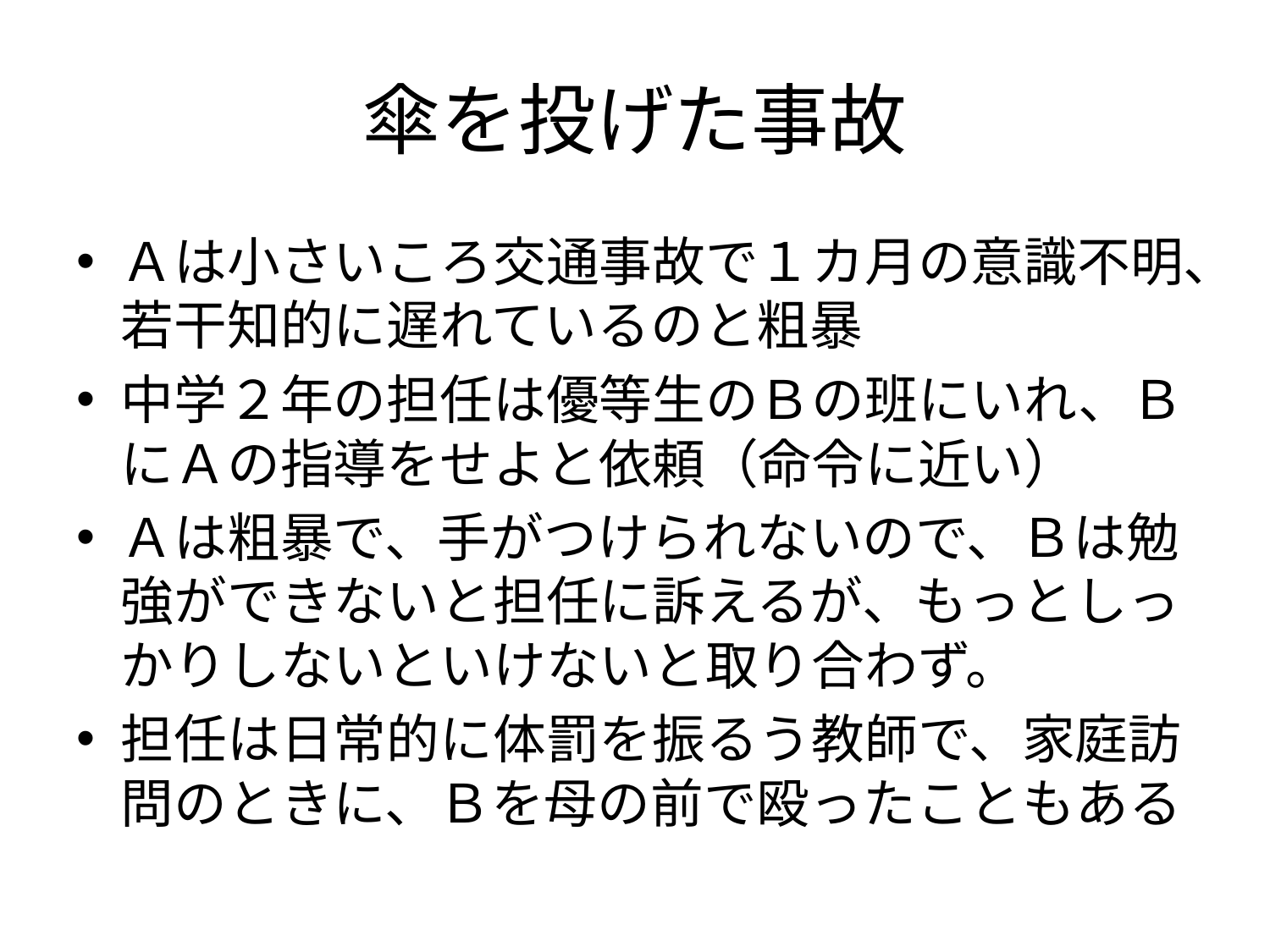

# 傘を投げた事故
Ａは小さいころ交通事故で１カ月の意識不明、若干知的に遅れているのと粗暴
中学２年の担任は優等生のＢの班にいれ、ＢにＡの指導をせよと依頼（命令に近い）
Ａは粗暴で、手がつけられないので、Ｂは勉強ができないと担任に訴えるが、もっとしっかりしないといけないと取り合わず。
担任は日常的に体罰を振るう教師で、家庭訪問のときに、Ｂを母の前で殴ったこともある